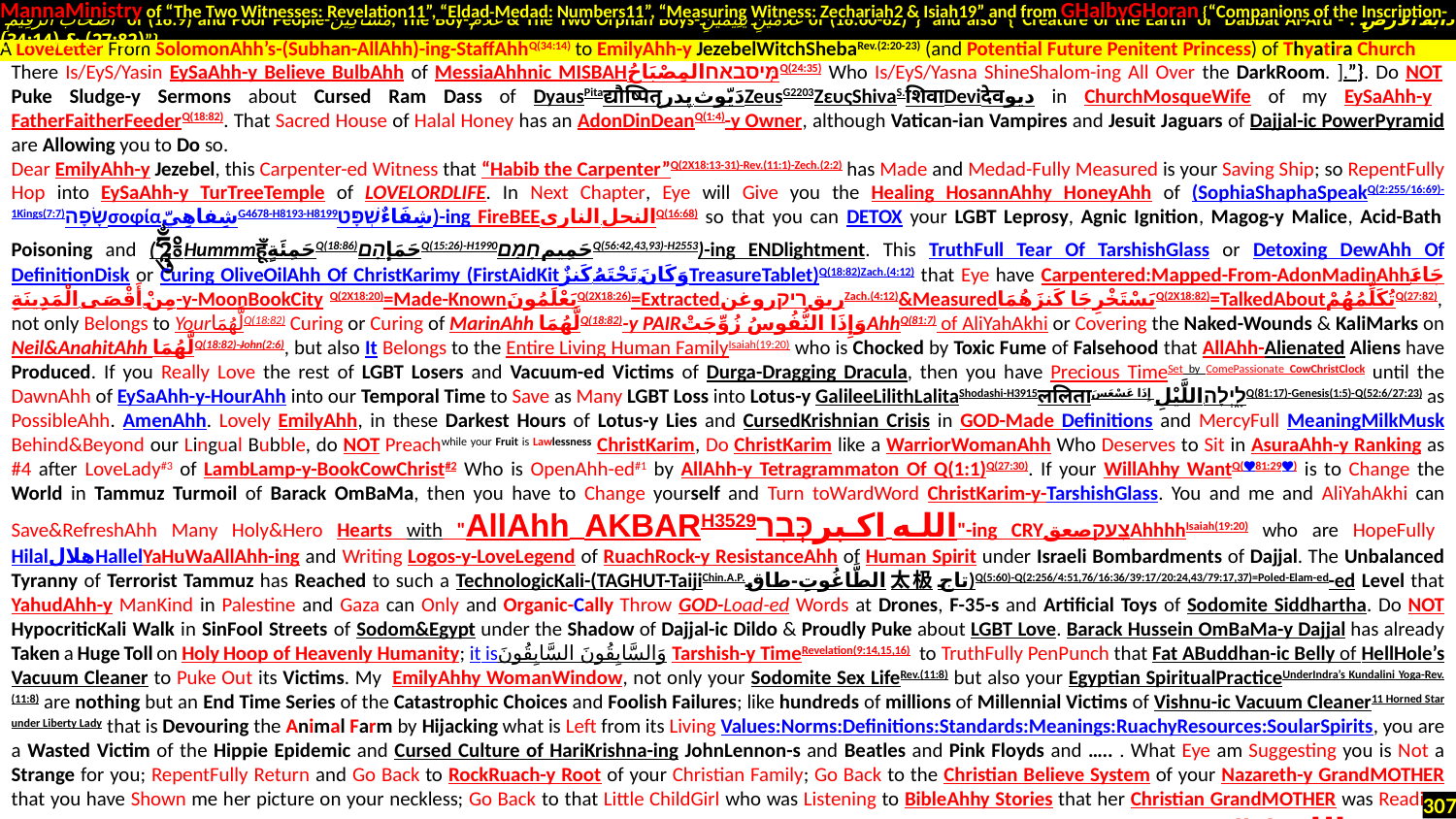

MannaMinistry of “The Two Witnesses: Revelation11”, “Eldad-Medad: Numbers11”, “Measuring Witness: Zechariah2 & Isiah19” and from GHalbyGHoran {“Companions of the Inscription-
 أَصْحَابَ الرَّقِيمِ  of (18:9) and Poor People-مَسَاكِينَ, The Boy-غُلَامُ & The Two Orphan Boys-غُلَامَيْنِ يَتِيمَيْنِ of (18:60-82)”}  and also  {“Creature of the Earth  or  Dabbat Al-Ard - دَابَّةُ الْأَرْضِ : (27:82) & (34:14)”}
.
There Is/EyS/Yasin EySaAhh-y Believe BulbAhh of MessiaAhhnic MISBAHמּ֤יסבאחالْمِصْبَاحُQ(24:35) Who Is/EyS/Yasna ShineShalom-ing All Over the DarkRoom. ].”}. Do NOT Puke Sludge-y Sermons about Cursed Ram Dass of DyausPitaद्यौष्पितृدَيّوث پدرZeusG2203ZευςShivaS.शिवाDeviदेवدیو in ChurchMosqueWife of my EySaAhh-y FatherFaitherFeederQ(18:82). That Sacred House of Halal Honey has an AdonDinDeanQ(1:4)-y Owner, although Vatican-ian Vampires and Jesuit Jaguars of Dajjal-ic PowerPyramid are Allowing you to Do so.
Dear EmilyAhh-y Jezebel, this Carpenter-ed Witness that “Habib the Carpenter”Q(2X18:13-31)-Rev.(11:1)-Zech.(2:2) has Made and Medad-Fully Measured is your Saving Ship; so RepentFully Hop into EySaAhh-y TurTreeTemple of LoveLordLife. In Next Chapter, Eye will Give you the Healing HosannAhhy HoneyAhh of (SophiaShaphaSpeakQ(2:255/16:69)-1Kings(7:7)שָׂפָהσοφίαشِفاهِيّG4678-H8193-H8199شِفَاءٌשְׁפָּט)-ing FireBEEالنحل الناریQ(16:68) so that you can DETOX your LGBT Leprosy, Agnic Ignition, Magog-y Malice, Acid-Bath Poisoning and (ཧཱུྂ༔HummmहूँحَمِئَةٍQ(18:86)حَمَإהָםQ(15:26)-H1990حَمِيمחָמַםQ(56:42,43,93)-H2553)-ing ENDlightment. This TruthFull Tear Of TarshishGlass or Detoxing DewAhh Of DefinitionDisk or Curing OliveOilAhh Of ChristKarimy (FirstAidKitوَكَانَ تَحْتَهُ كَنزٌTreasureTablet)Q(18:82)Zach.(4:12) that Eye have Carpentered:Mapped-From-AdonMadinAhhجَاءَ مِنْ أَقْصَى الْمَدِينَةِ-y-MoonBookCity Q(2X18:20)=Made-KnownيَعْلَمُونَQ(2X18:26)=ExtractedريقרִיקروغنZach.(4:12)&Measuredيَسْتَخْرِجَا كَنزَهُمَاQ(2X18:82)=TalkedAboutتُكَلِّمُهُمْQ(27:82), not only Belongs to YourلَّهُمَاQ(18:82) Curing or Curing of MarinAhh لَّهُمَاQ(18:82)-y PAIRوَإِذَا النُّفُوسُ زُوِّجَتْAhhQ(81:7) of AliYahAkhi or Covering the Naked-Wounds & KaliMarks on Neil&AnahitAhh لَّهُمَاQ(18:82)-John(2:6), but also It Belongs to the Entire Living Human FamilyIsaiah(19:20) who is Chocked by Toxic Fume of Falsehood that AllAhh-Alienated Aliens have Produced. If you Really Love the rest of LGBT Losers and Vacuum-ed Victims of Durga-Dragging Dracula, then you have Precious TimeSet by ComePassionate CowChristClock until the DawnAhh of EySaAhh-y-HourAhh into our Temporal Time to Save as Many LGBT Loss into Lotus-y GalileeLilithLalitaShodashi-H3915ललिताלָ֑יְלָה.اللَّيْلِ إِذَا عَسْعَسَQ(81:17)-Genesis(1:5)-Q(52:6/27:23) as PossibleAhh. AmenAhh. Lovely EmilyAhh, in these Darkest Hours of Lotus-y Lies and CursedKrishnian Crisis in GOD-Made Definitions and MercyFull MeaningMilkMusk Behind&Beyond our Lingual Bubble, do NOT Preachwhile your Fruit is Lawlessness ChristKarim, Do ChristKarim like a WarriorWomanAhh Who Deserves to Sit in AsuraAhh-y Ranking as #4 after LoveLady#3 of LambLamp-y-BookCowChrist#2 Who is OpenAhh-ed#1 by AllAhh-y Tetragrammaton Of Q(1:1)Q(27:30). If your WillAhhy WantQ(♥81:29♥) is to Change the World in Tammuz Turmoil of Barack OmBaMa, then you have to Change yourself and Turn toWardWord ChristKarim-y-TarshishGlass. You and me and AliYahAkhi can Save&RefreshAhh Many Holy&Hero Hearts with "AllAhh AKBARH3529الله اکبرכְּבָר"-ing CRYצָעַקصعقAhhhhIsaiah(19:20) who are HopeFully HilalهلالHallelYaHuWaAllAhh-ing and Writing Logos-y-LoveLegend of RuachRock-y ResistanceAhh of Human Spirit under Israeli Bombardments of Dajjal. The Unbalanced Tyranny of Terrorist Tammuz has Reached to such a TechnologicKali-(TAGHUT-TaijiChin.A.P.الطَّاغُوتِ-طاق太极تاج)Q(5:60)-Q(2:256/4:51,76/16:36/39:17/20:24,43/79:17,37)=Poled-Elam-ed-ed Level that YahudAhh-y ManKind in Palestine and Gaza can Only and Organic-Cally Throw GOD-Load-ed Words at Drones, F-35-s and Artificial Toys of Sodomite Siddhartha. Do NOT HypocriticKali Walk in SinFool Streets of Sodom&Egypt under the Shadow of Dajjal-ic Dildo & Proudly Puke about LGBT Love. Barack Hussein OmBaMa-y Dajjal has already Taken a Huge Toll on Holy Hoop of Heavenly Humanity; it isوَالسَّابِقُونَ السَّابِقُونَ Tarshish-y TimeRevelation(9:14,15,16)  to TruthFully PenPunch that Fat ABuddhan-ic Belly of HellHole’s Vacuum Cleaner to Puke Out its Victims. My  EmilyAhhy WomanWindow, not only your Sodomite Sex LifeRev.(11:8) but also your Egyptian SpiritualPracticeUnderIndra’s Kundalini Yoga-Rev.(11:8) are nothing but an End Time Series of the Catastrophic Choices and Foolish Failures; like hundreds of millions of Millennial Victims of Vishnu-ic Vacuum Cleaner11 Horned Star under Liberty Lady that is Devouring the Animal Farm by Hijacking what is Left from its Living Values:Norms:Definitions:Standards:Meanings:RuachyResources:SoularSpirits, you are a Wasted Victim of the Hippie Epidemic and Cursed Culture of HariKrishna-ing JohnLennon-s and Beatles and Pink Floyds and ….. . What Eye am Suggesting you is Not a Strange for you; RepentFully Return and Go Back to RockRuach-y Root of your Christian Family; Go Back to the Christian Believe System of your Nazareth-y GrandMOTHER that you have Shown me her picture on your neckless; Go Back to that Little ChildGirl who was Listening to BibleAhhy Stories that her Christian GrandMOTHER was Reading for her from EySaAhhy MoonBook of Is/EyS/YesseRev.(20:12). Do Not Die in Hari Hatred; you can ChooseQ(♥81:29♥) to Live & Love in "La-Ilaha-Illa Allah-لا إله إلا الله". AmenAhh.
A LoveLetter From SolomonAhh’s-(Subhan-AllAhh)-ing-StaffAhhQ(34:14) to EmilyAhh-y JezebelWitchShebaRev.(2:20-23) (and Potential Future Penitent Princess) of Thyatira Church
307